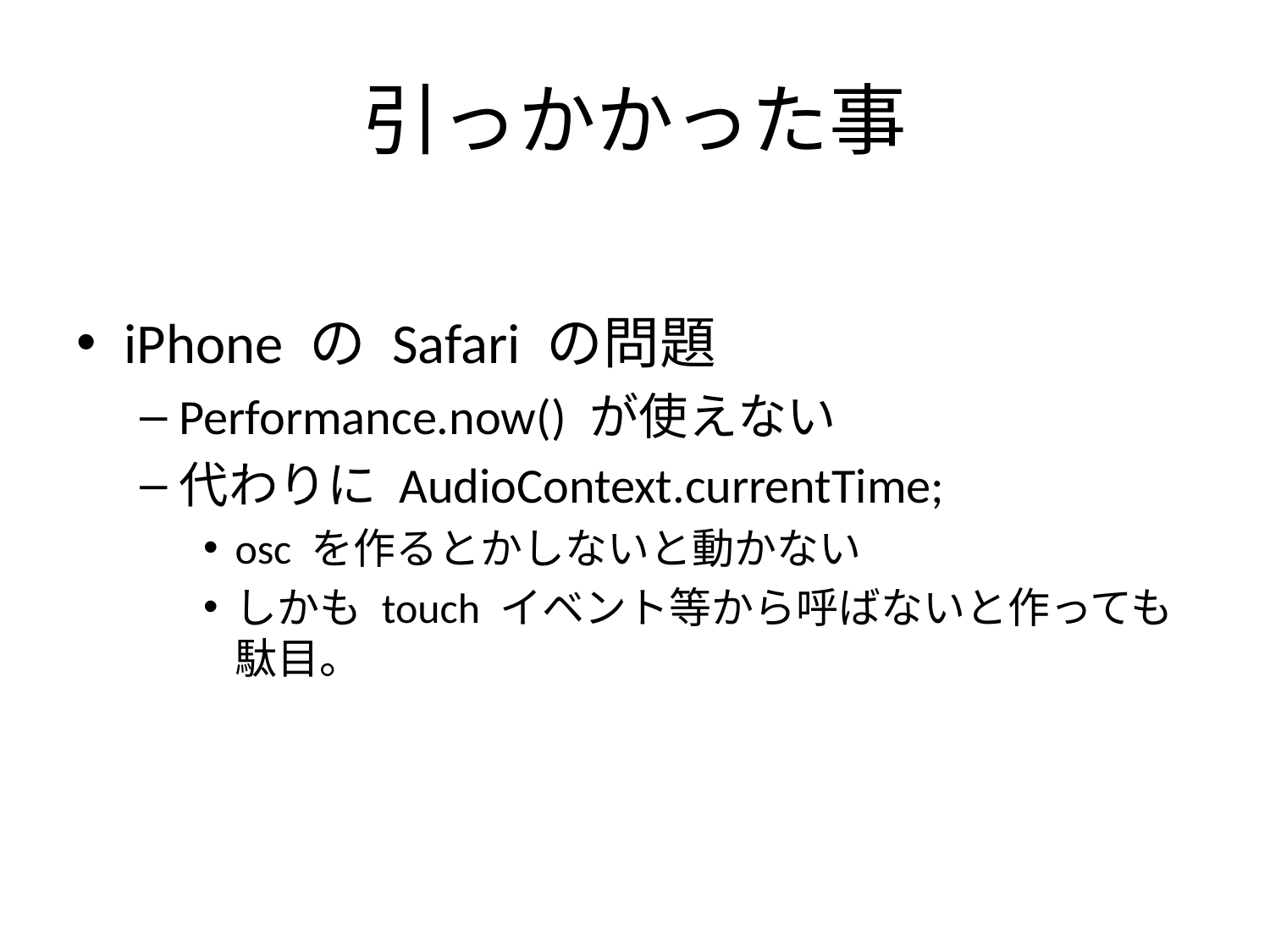

# 引っかかった事

iPhone の Safari の問題
Performance.now() が使えない
代わりに AudioContext.currentTime;
osc を作るとかしないと動かない
しかも touch イベント等から呼ばないと作っても駄目。